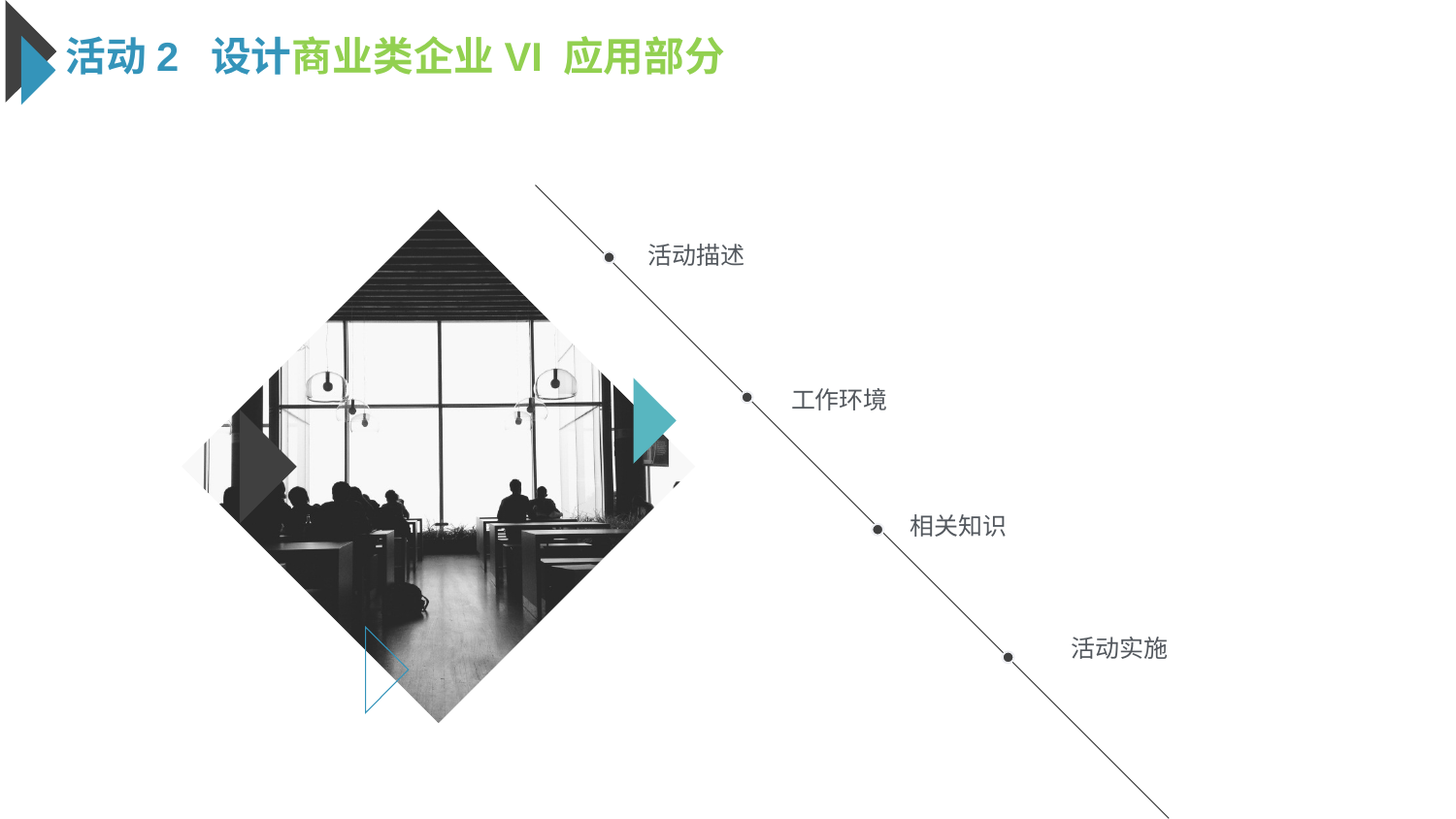

活动2  设计商业类企业VI 应用部分

活动描述

工作环境

相关知识

活动实施